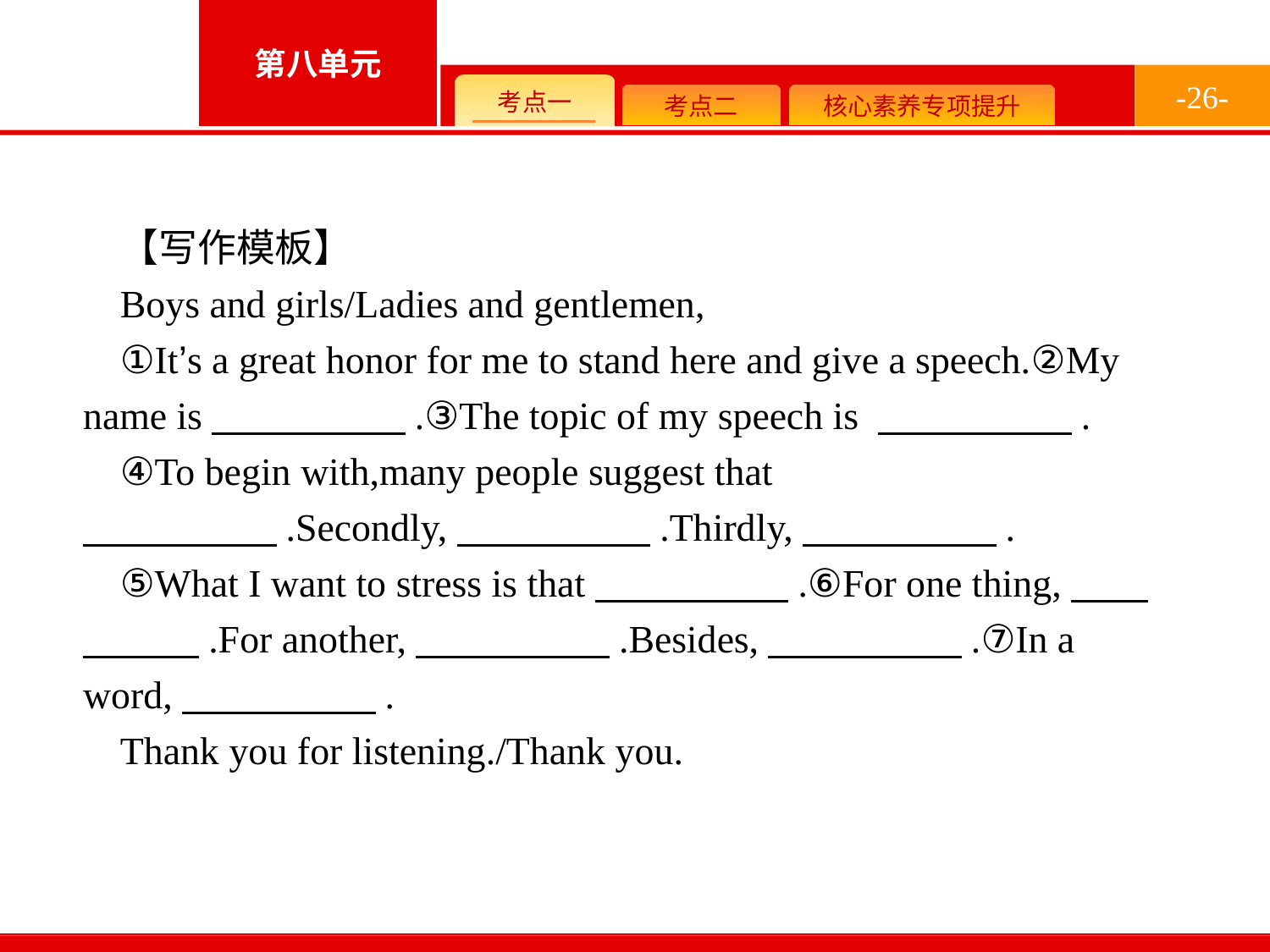

-26-
【写作模板】
Boys and girls/Ladies and gentlemen,
①It’s a great honor for me to stand here and give a speech.②My name is　　　　　.③The topic of my speech is 　　　　　.
④To begin with,many people suggest that 　　　　　.Secondly,　　　　　.Thirdly,　　　　　.
⑤What I want to stress is that　　　　　.⑥For one thing,　　　　　.For another,　　　　　.Besides,　　　　　.⑦In a word,　　　　　.
Thank you for listening./Thank you.